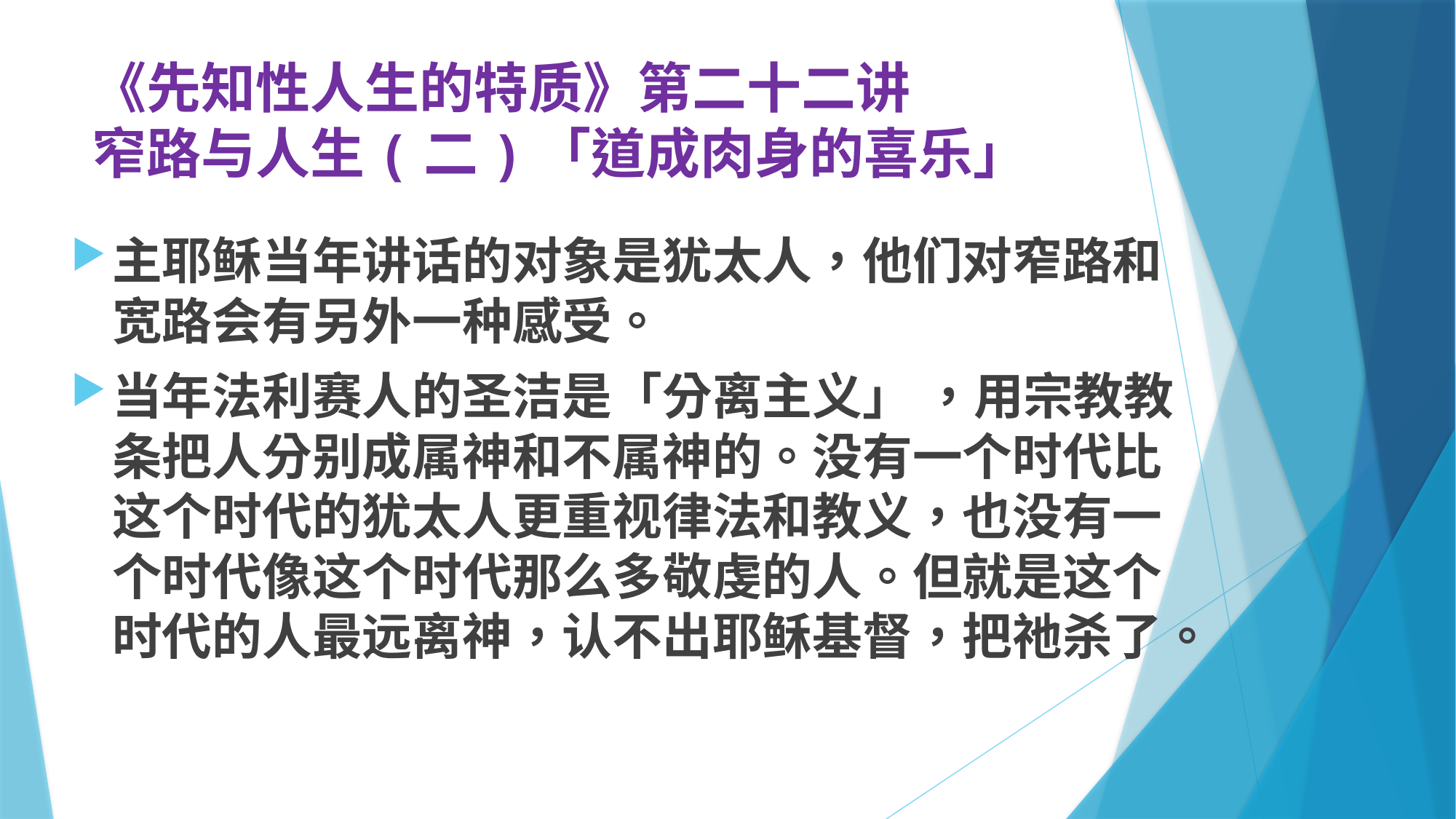

# 《先知性人生的特质》第二十二讲 窄路与人生(二)「道成肉身的喜乐」
主耶稣当年讲话的对象是犹太人，他们对窄路和宽路会有另外一种感受。
当年法利赛人的圣洁是「分离主义」 ，用宗教教条把人分别成属神和不属神的。没有一个时代比这个时代的犹太人更重视律法和教义，也没有一个时代像这个时代那么多敬虔的人。但就是这个时代的人最远离神，认不出耶稣基督，把祂杀了。